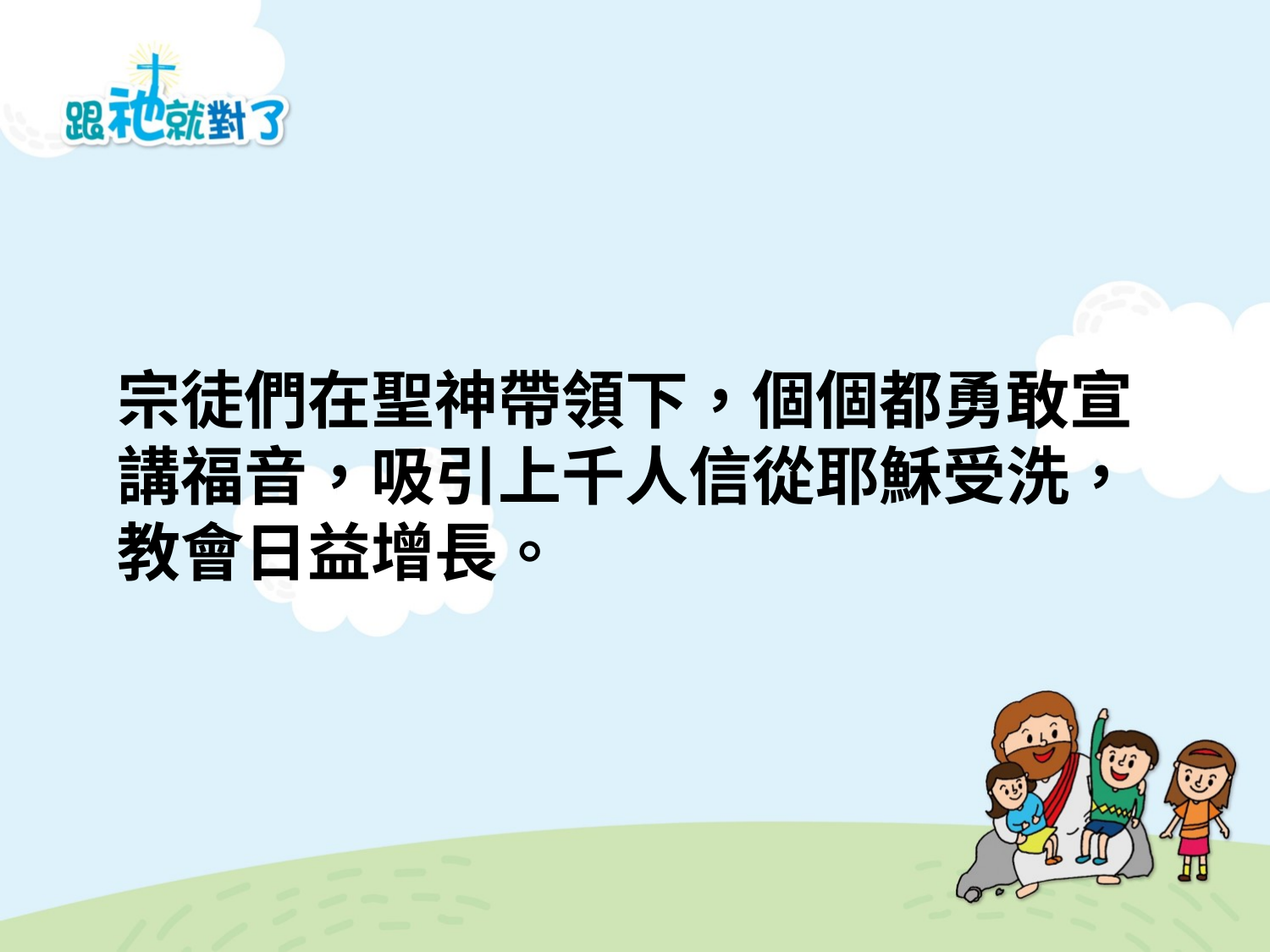

宗徒們在聖神帶領下，個個都勇敢宣講福音，吸引上千人信從耶穌受洗，教會日益增長。